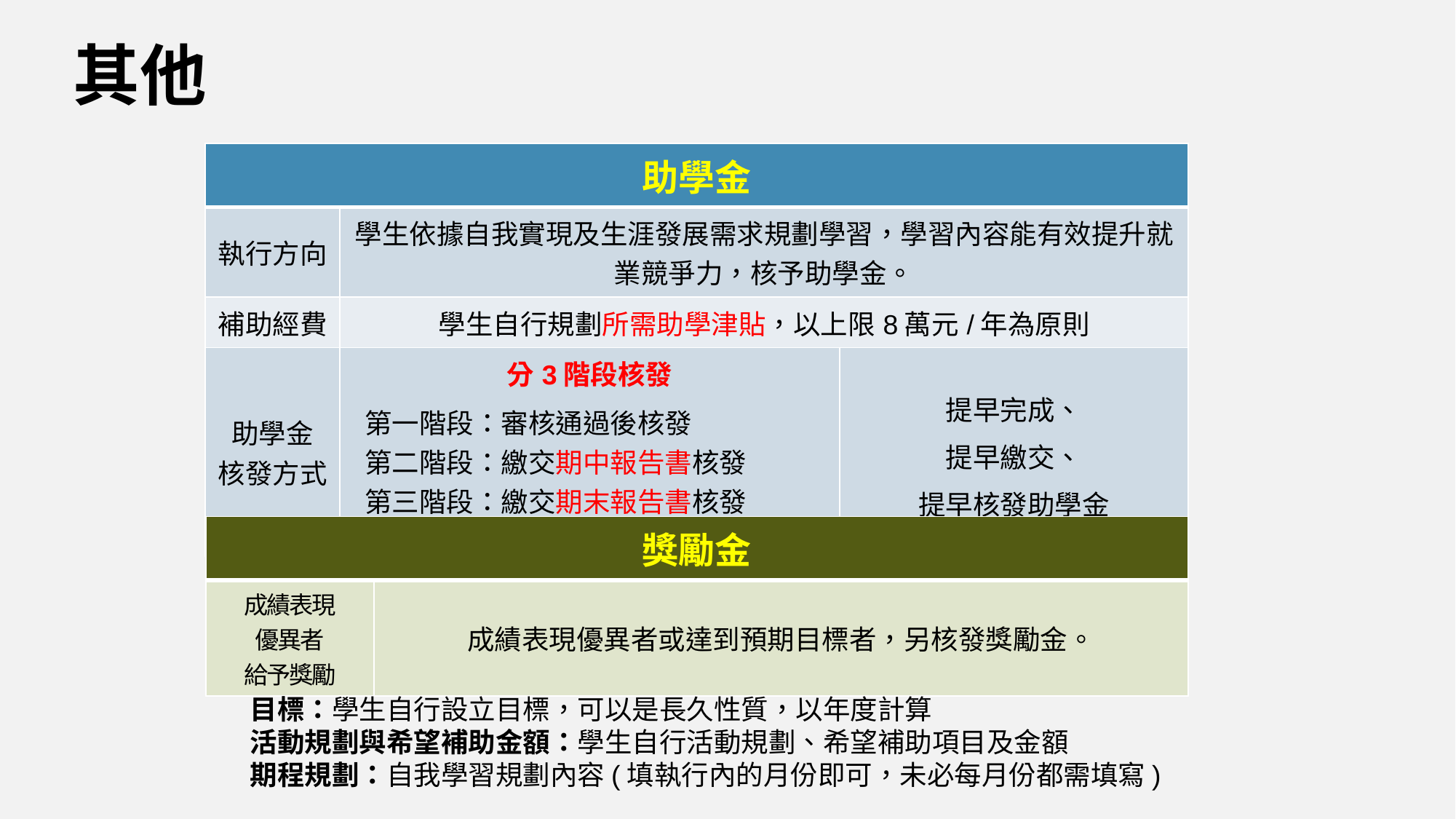

其他
| 助學金 |  |  |
| --- | --- | --- |
| 執行方向 | 學生依據自我實現及生涯發展需求規劃學習，學習內容能有效提升就業競爭力，核予助學金。 |  |
| 補助經費 | 學生自行規劃所需助學津貼，以上限8萬元/年為原則 |  |
| 助學金 核發方式 | 分3階段核發 第一階段：審核通過後核發 第二階段：繳交期中報告書核發 第三階段：繳交期末報告書核發 | 提早完成、 提早繳交、 提早核發助學金 |
| 獎勵金 |  |
| --- | --- |
| 成績表現 優異者 給予獎勵 | 成績表現優異者或達到預期目標者，另核發獎勵金。 |
目標：學生自行設立目標，可以是長久性質，以年度計算
活動規劃與希望補助金額：學生自行活動規劃、希望補助項目及金額
期程規劃：自我學習規劃內容(填執行內的月份即可，未必每月份都需填寫)